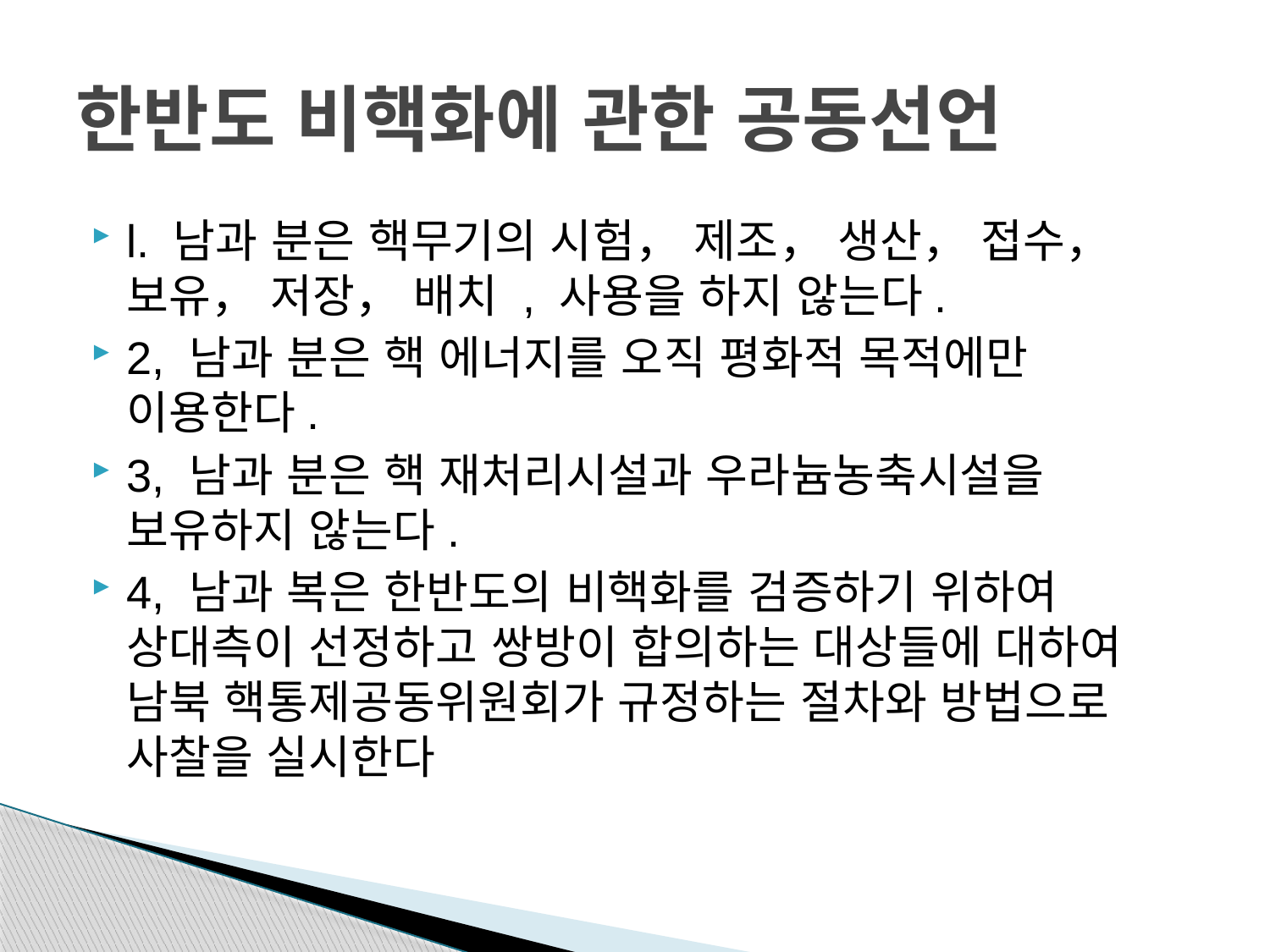

# 한반도 비핵화에 관한 공동선언
l. 남과 분은 핵무기의 시험， 제조， 생산， 접수， 보유， 저장， 배치 , 사용을 하지 않는다.
2, 남과 분은 핵 에너지를 오직 평화적 목적에만 이용한다.
3, 남과 분은 핵 재처리시설과 우라늄농축시설을 보유하지 않는다.
4, 남과 복은 한반도의 비핵화를 검증하기 위하여 상대측이 선정하고 쌍방이 합의하는 대상들에 대하여 남북 핵통제공동위원회가 규정하는 절차와 방법으로 사찰을 실시한다